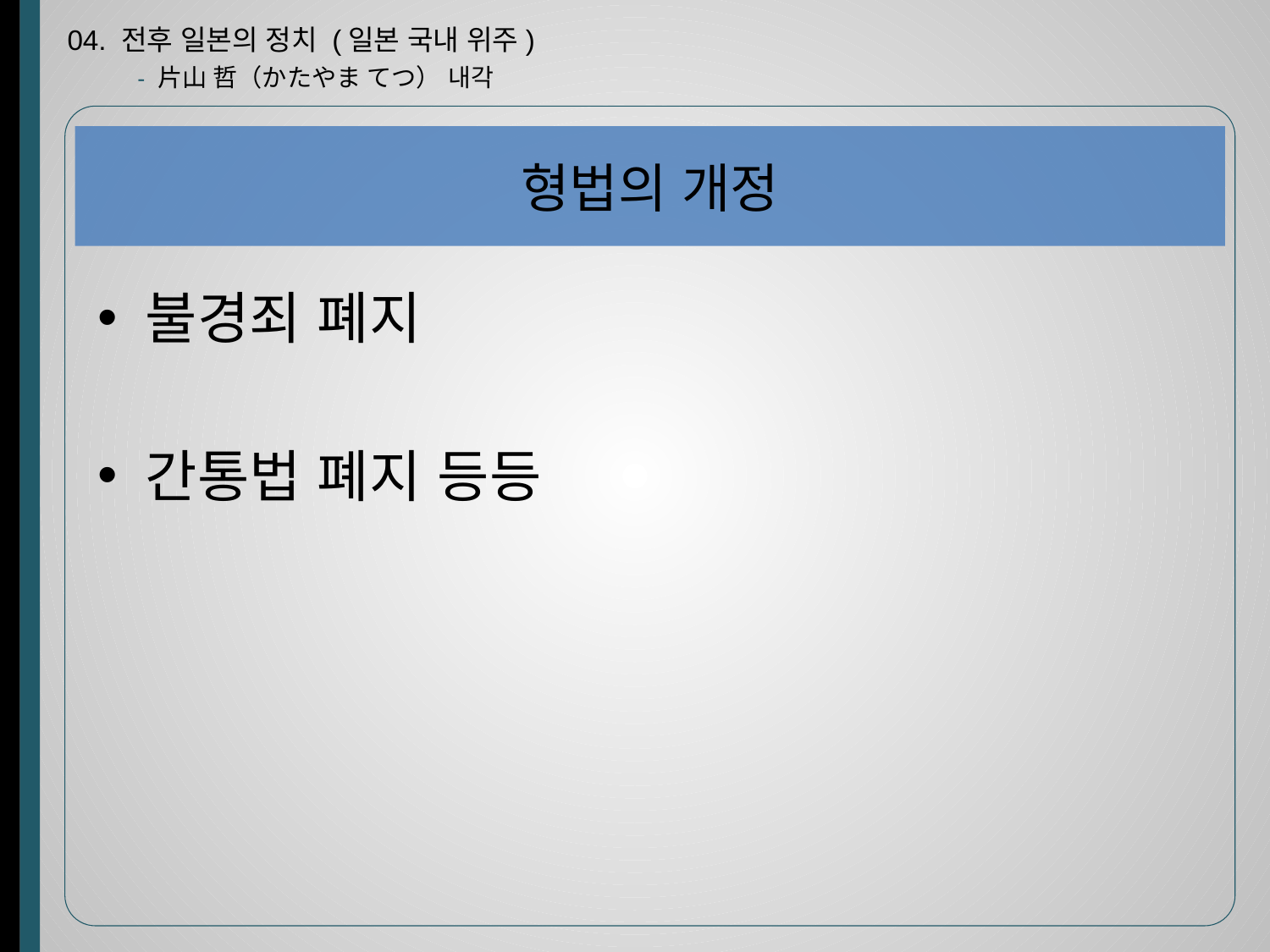

04. 전후 일본의 정치 (일본 국내 위주)
- 片山 哲（かたやま てつ） 내각

# 형법의 개정
불경죄 폐지

간통법 폐지 등등